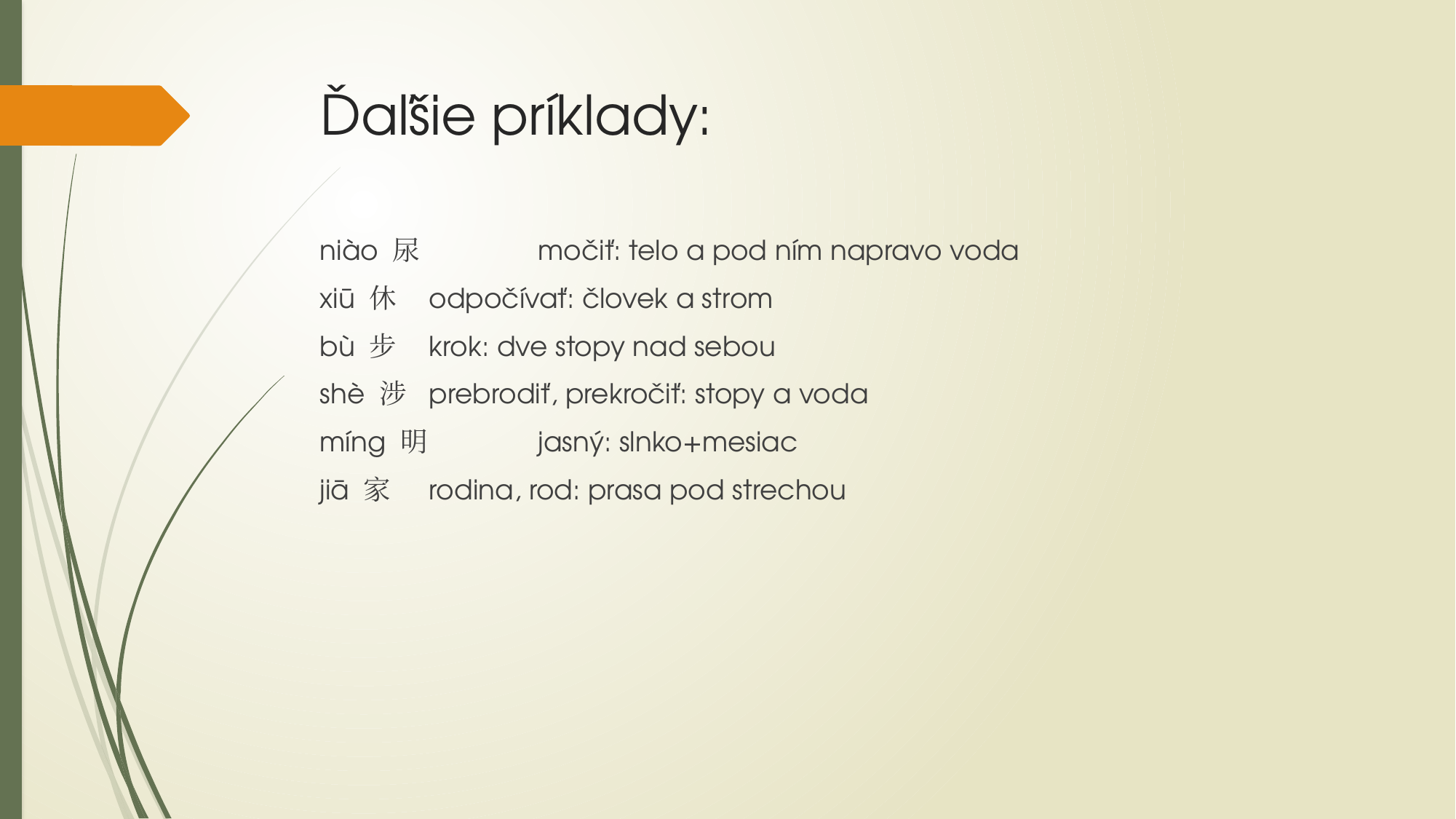

# Ďaľšie príklady:
niào 尿  	močiť: telo a pod ním napravo voda
xiū 休 	odpočívať: človek a strom
bù 步 	krok: dve stopy nad sebou
shè 涉 	prebrodiť, prekročiť: stopy a voda
míng 明 	jasný: slnko+mesiac
jiā 家 	rodina, rod: prasa pod strechou